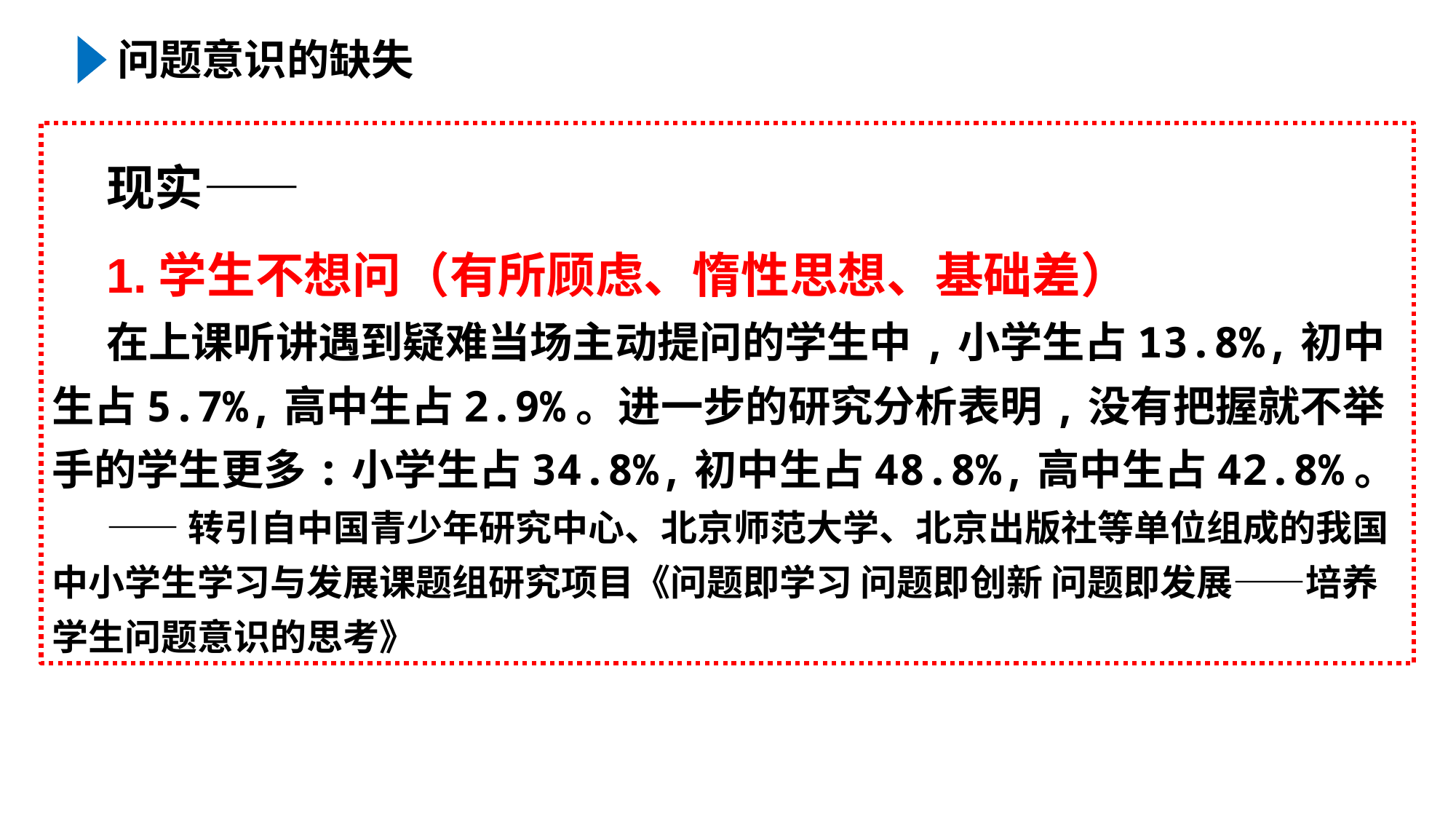

问题意识的缺失

现实——
1.学生不想问（有所顾虑、惰性思想、基础差）
在上课听讲遇到疑难当场主动提问的学生中,小学生占13.8%,初中生占5.7%,高中生占2.9%。进一步的研究分析表明,没有把握就不举手的学生更多:小学生占34.8%,初中生占48.8%,高中生占42.8%。
——转引自中国青少年研究中心、北京师范大学、北京出版社等单位组成的我国中小学生学习与发展课题组研究项目《问题即学习 问题即创新 问题即发展——培养学生问题意识的思考》